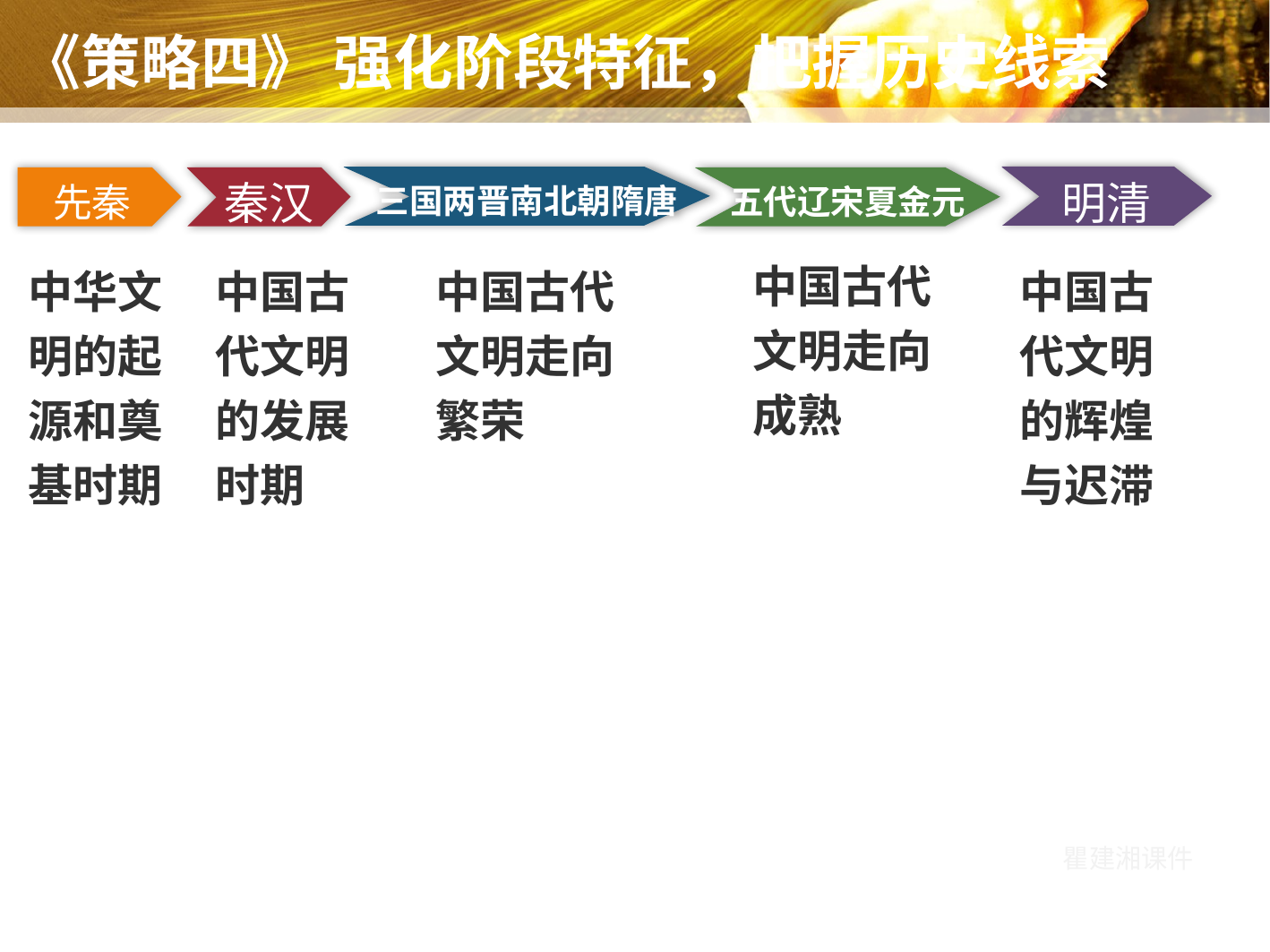

# 《策略四》 强化阶段特征，把握历史线索
三国两晋南北朝隋唐
中国古代文明走向繁荣
明清
中国古代文明的辉煌与迟滞
先秦
中华文明的起源和奠基时期
秦汉
中国古代文明的发展时期
五代辽宋夏金元
中国古代文明走向成熟